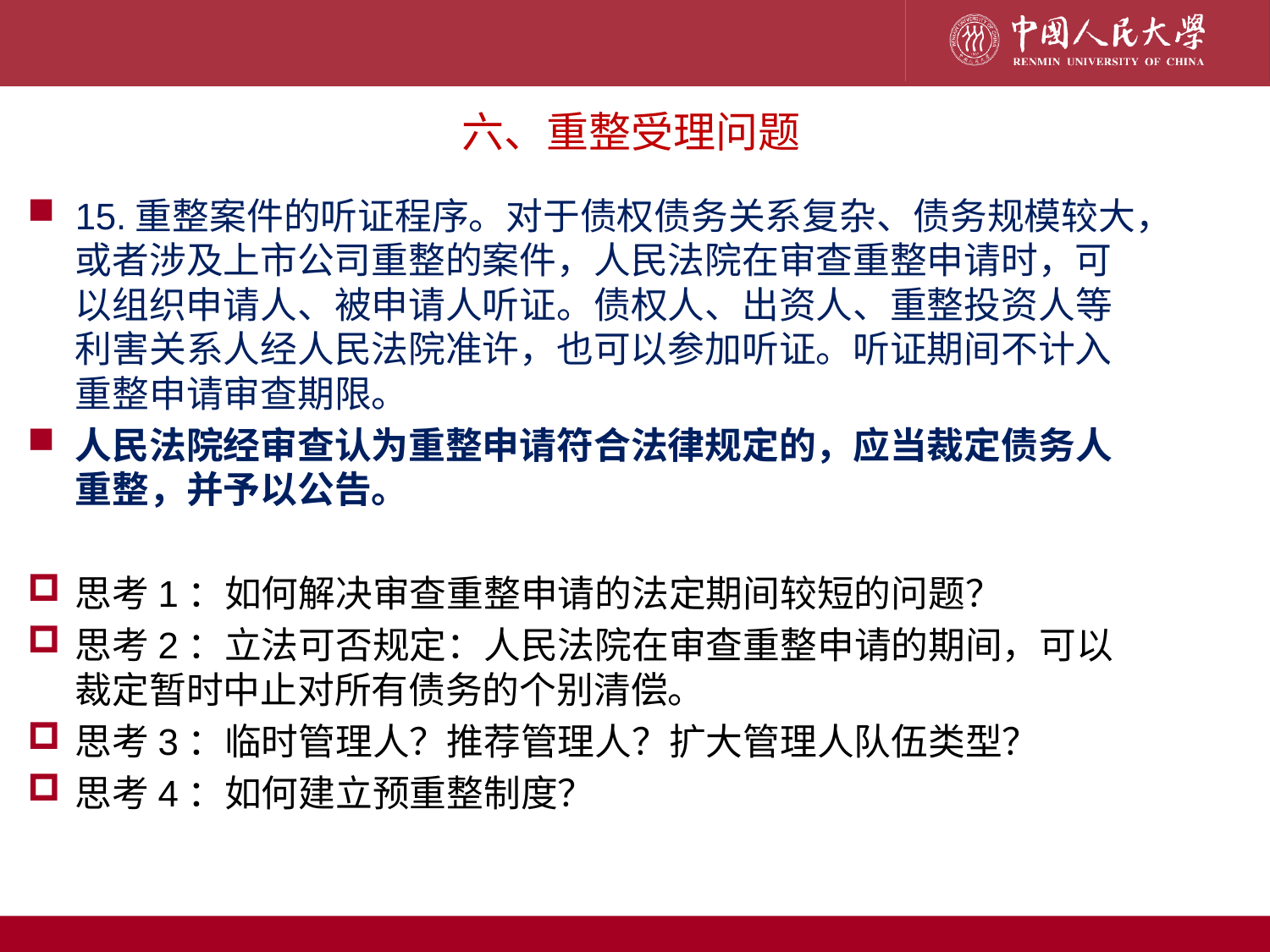

六、重整受理问题
# 15.重整案件的听证程序。对于债权债务关系复杂、债务规模较大，或者涉及上市公司重整的案件，人民法院在审查重整申请时，可以组织申请人、被申请人听证。债权人、出资人、重整投资人等利害关系人经人民法院准许，也可以参加听证。听证期间不计入重整申请审查期限。
人民法院经审查认为重整申请符合法律规定的，应当裁定债务人重整，并予以公告。

思考1：如何解决审查重整申请的法定期间较短的问题？
思考2：立法可否规定：人民法院在审查重整申请的期间，可以裁定暂时中止对所有债务的个别清偿。
思考3：临时管理人？推荐管理人？扩大管理人队伍类型？
思考4：如何建立预重整制度？